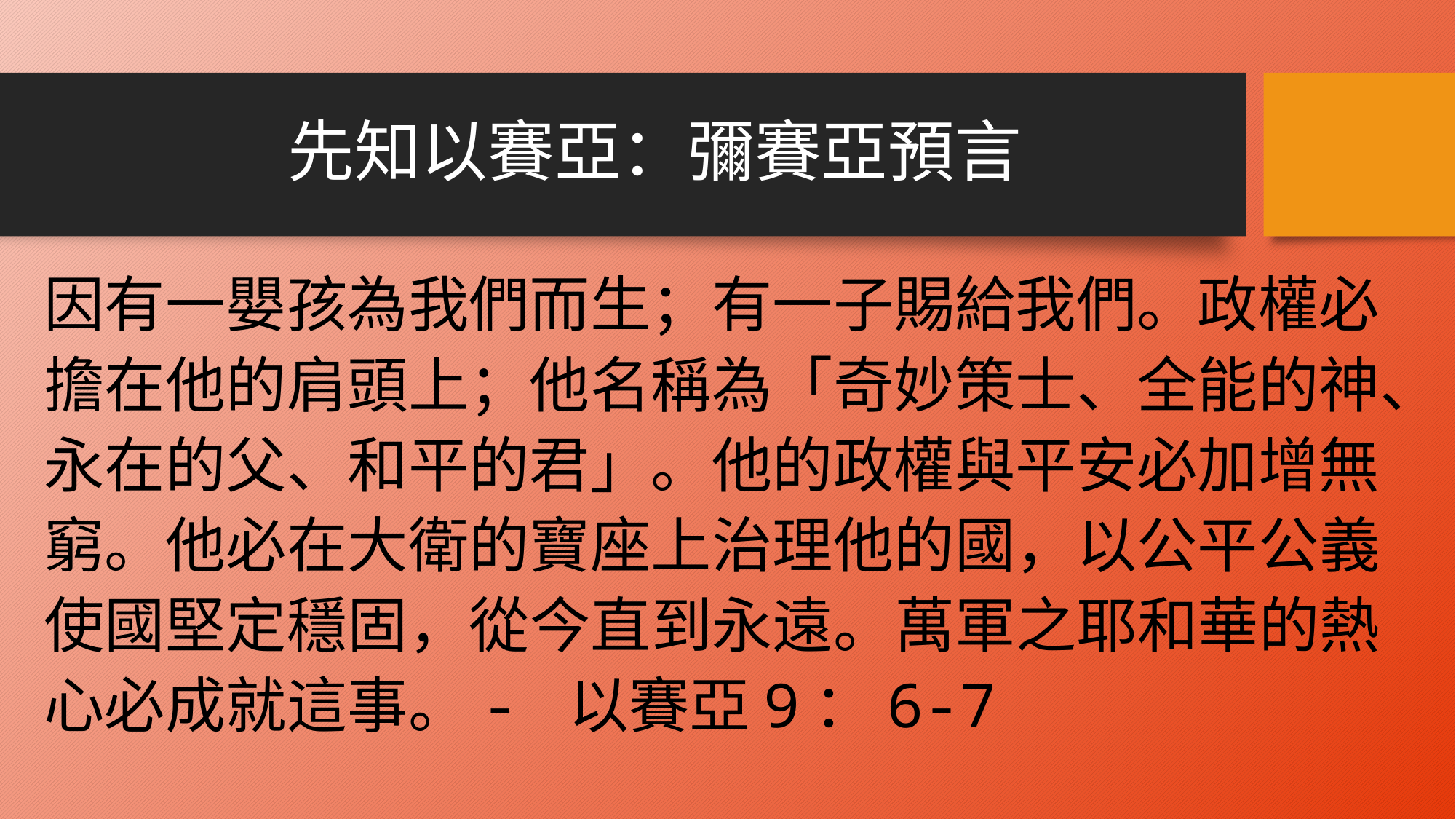

# 先知以賽亞：彌賽亞預言
因有一嬰孩為我們而生；有一子賜給我們。政權必擔在他的肩頭上；他名稱為「奇妙策士、全能的神、永在的父、和平的君」。他的政權與平安必加增無窮。他必在大衛的寶座上治理他的國，以公平公義使國堅定穩固，從今直到永遠。萬軍之耶和華的熱心必成就這事。- 以賽亞9：6-7